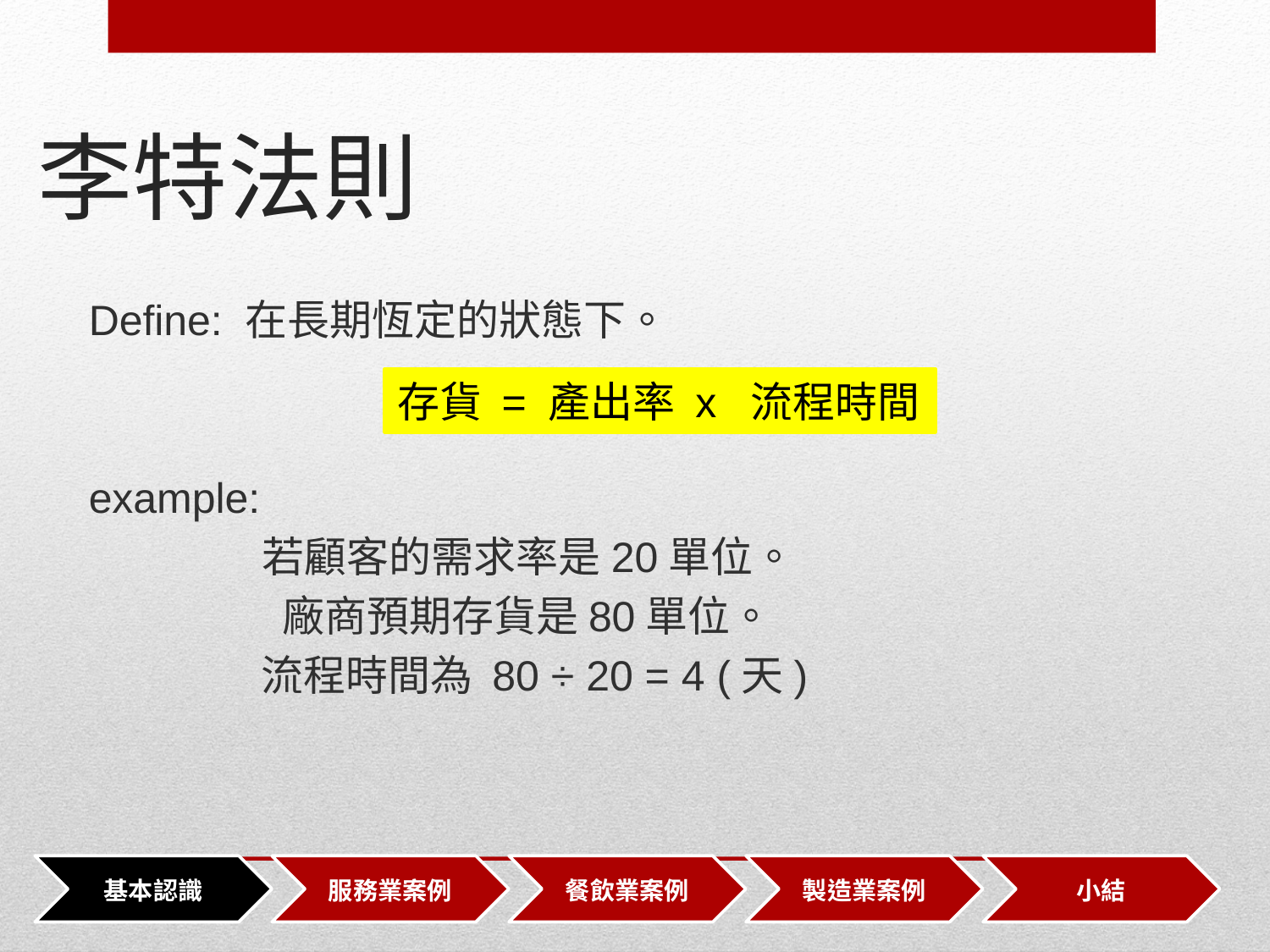

# 李特法則
Define: 在長期恆定的狀態下。

example:
	若顧客的需求率是20單位。
	 廠商預期存貨是80單位。
                 流程時間為 80 ÷ 20 = 4 (天)

存貨 = 產出率 x  流程時間
基本認識
服務業案例
餐飲業案例
製造業案例
小結